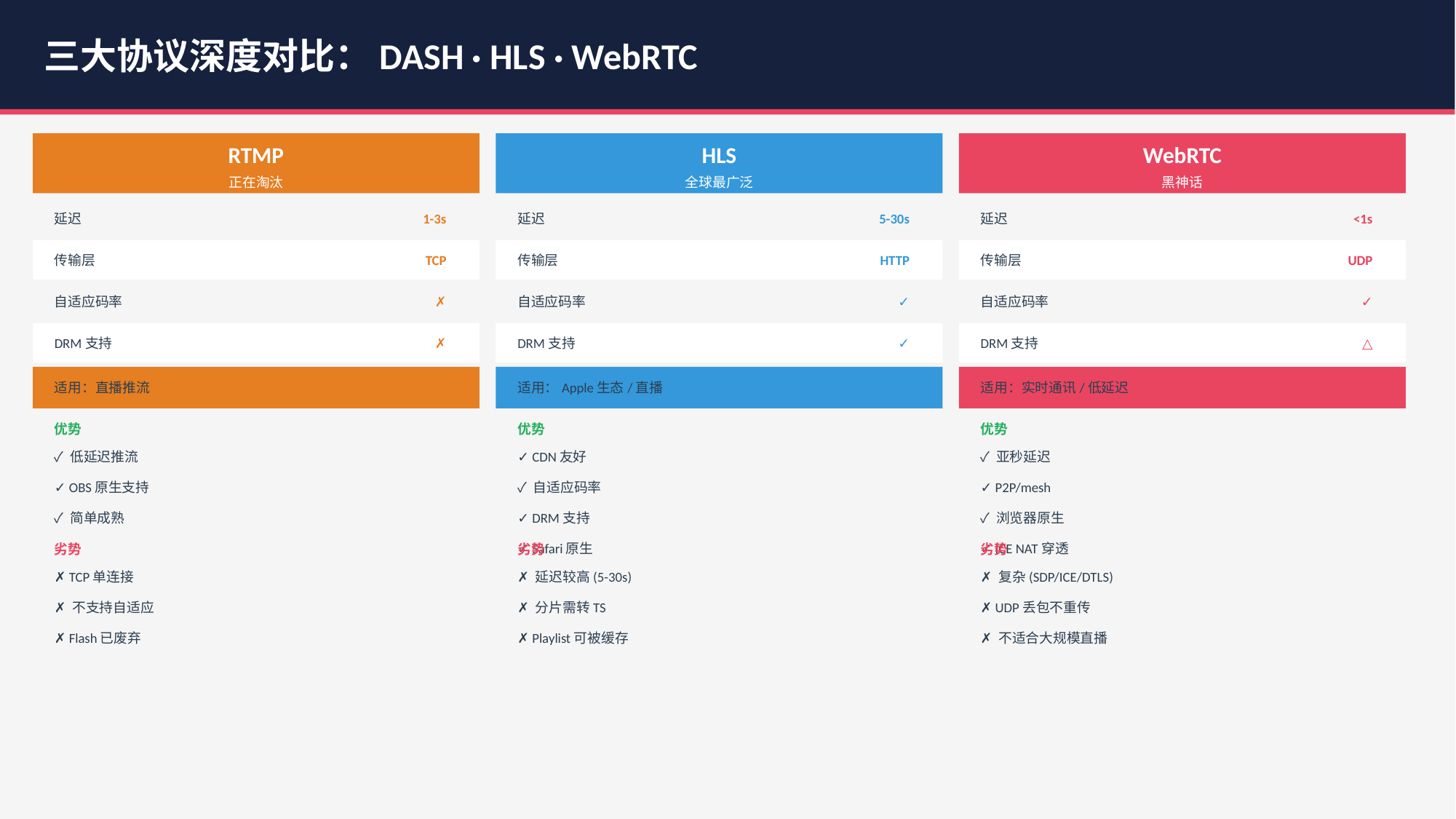

三大协议深度对比：DASH · HLS · WebRTC

RTMP
HLS
WebRTC
正在淘汰
全球最广泛
黑神话

延迟
1-3s
延迟
5-30s
延迟
<1s

传输层
TCP
传输层
HTTP
传输层
UDP

自适应码率
✗
自适应码率
✓
自适应码率
✓

DRM支持
✗
DRM支持
✓
DRM支持
△

适用：直播推流
适用：Apple生态/直播
适用：实时通讯/低延迟
优势
优势
优势
✓ 低延迟推流
✓ CDN友好
✓ 亚秒延迟
✓ OBS原生支持
✓ 自适应码率
✓ P2P/mesh
✓ 简单成熟
✓ DRM支持
✓ 浏览器原生
✓ Safari原生
✓ ICE NAT穿透
劣势
劣势
劣势
✗ TCP单连接
✗ 延迟较高(5-30s)
✗ 复杂(SDP/ICE/DTLS)
✗ 不支持自适应
✗ 分片需转TS
✗ UDP丢包不重传
✗ Flash已废弃
✗ Playlist可被缓存
✗ 不适合大规模直播